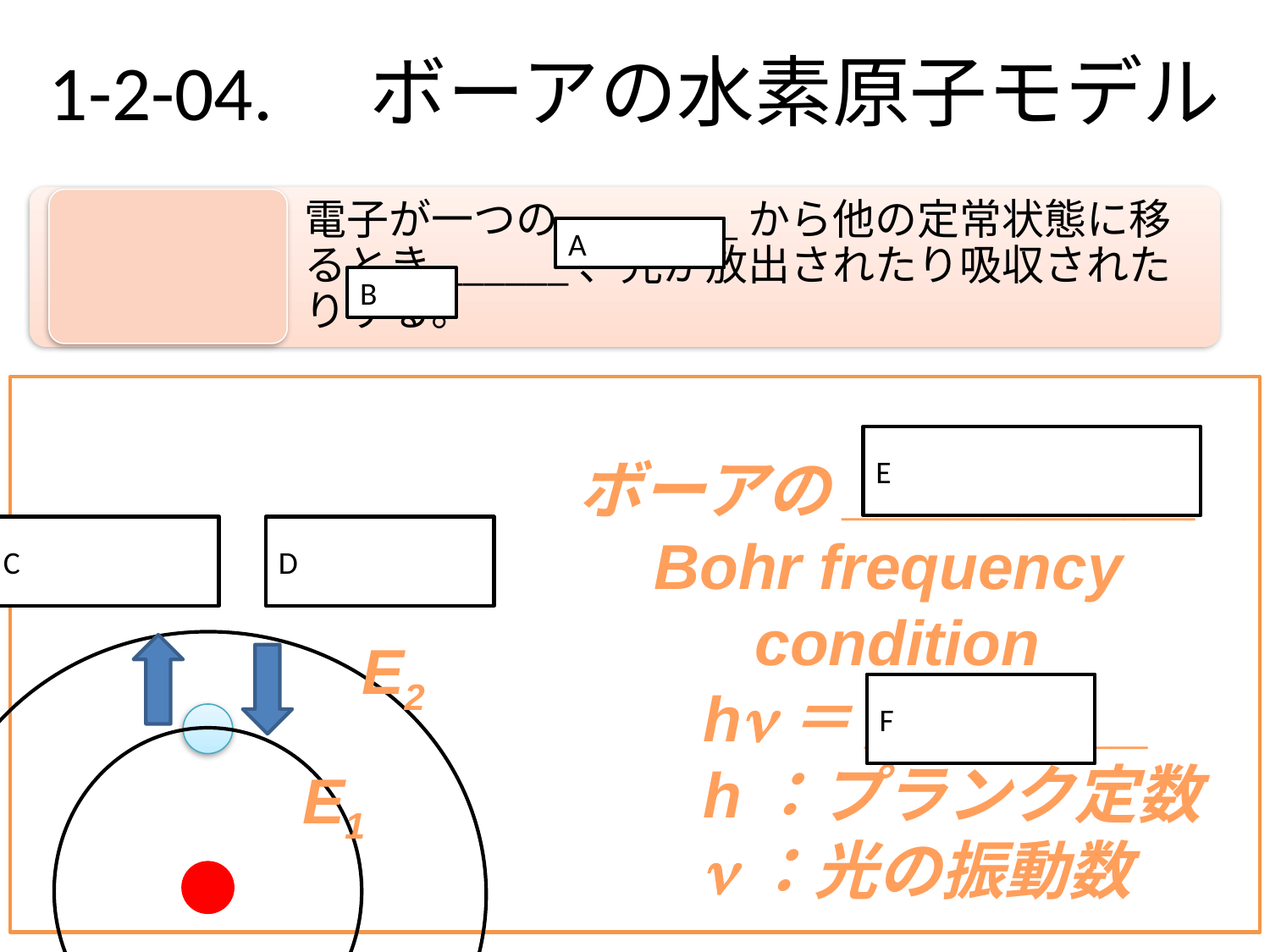

電子がある決まった軌道上を運動している限り、外に対してエネルギー（光エネルギー）を放出することはなく、一定のエネルギー状態（定常状態）を持続する。
軌道を回る電子の角運動量は不連続な一群の値のみとることが許されている。
電子が一つの________から他の定常状態に移るとき______、光が放出されたり吸収されたりする。
# 1-2-04.　ボーアの水素原子モデル
A
B

E
ボーアの__________
Bohr frequency
 condition
	hν＝________
	h：プランク定数
	ν：光の振動数
C
D
E2

F

E1

13